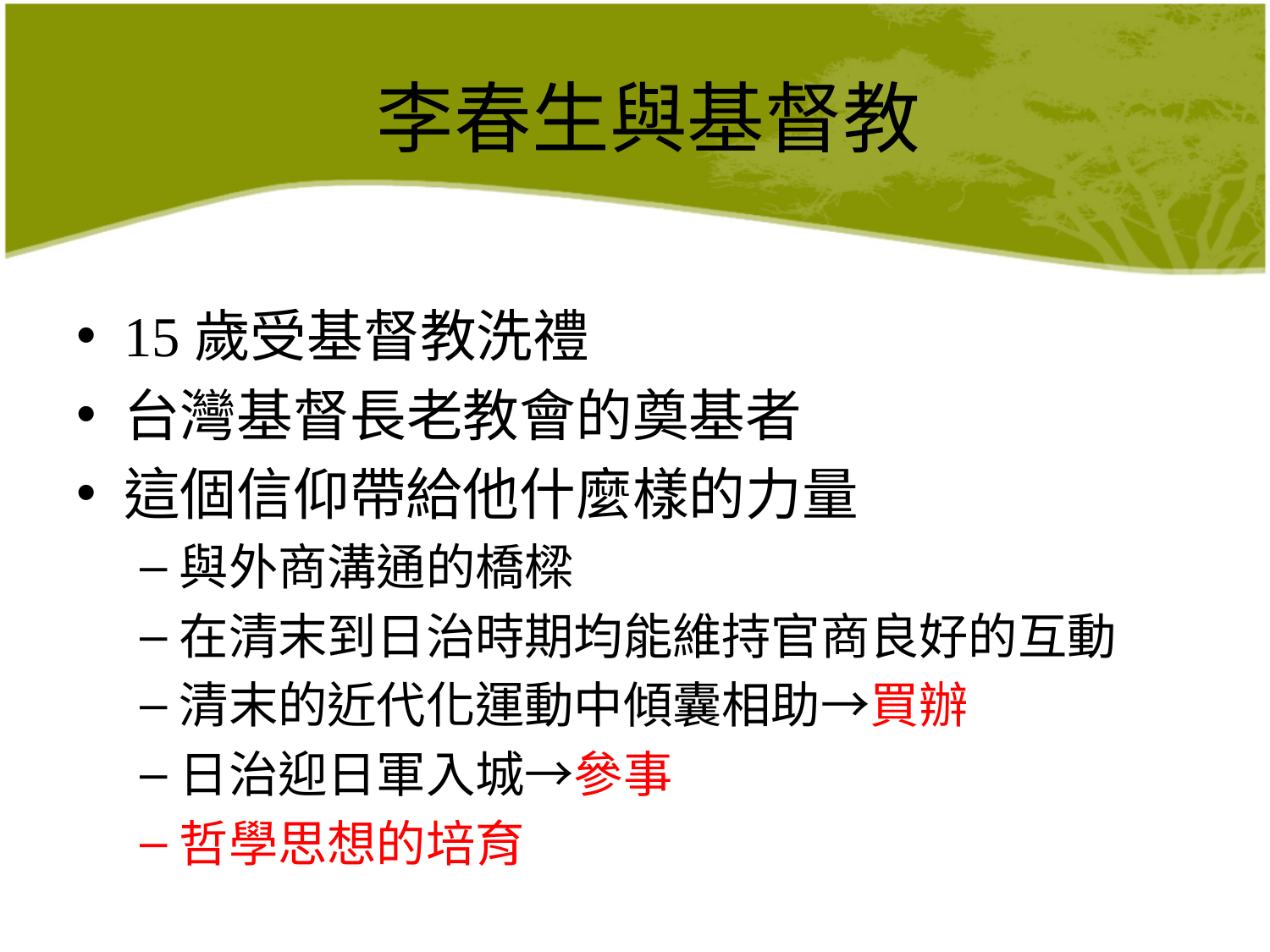

# 李春生與基督教
15歲受基督教洗禮
台灣基督長老教會的奠基者
這個信仰帶給他什麼樣的力量
與外商溝通的橋樑
在清末到日治時期均能維持官商良好的互動
清末的近代化運動中傾囊相助→買辦
日治迎日軍入城→參事
哲學思想的培育